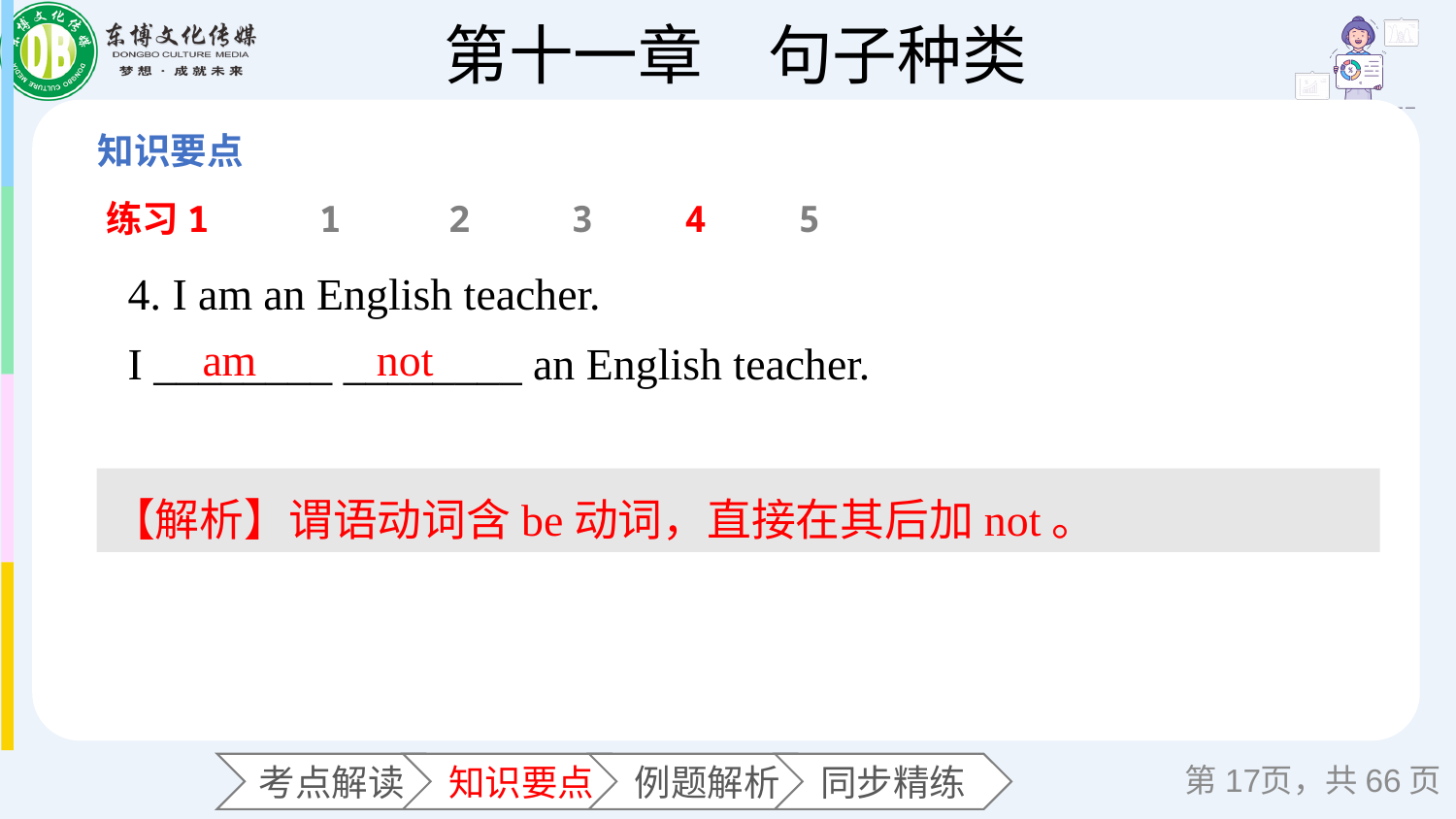

练习1
1
2
3
4
5
4. I am an English teacher.
I ________ ________ an English teacher.
am
 not
【解析】谓语动词含be动词，直接在其后加not。
第17页，共66页